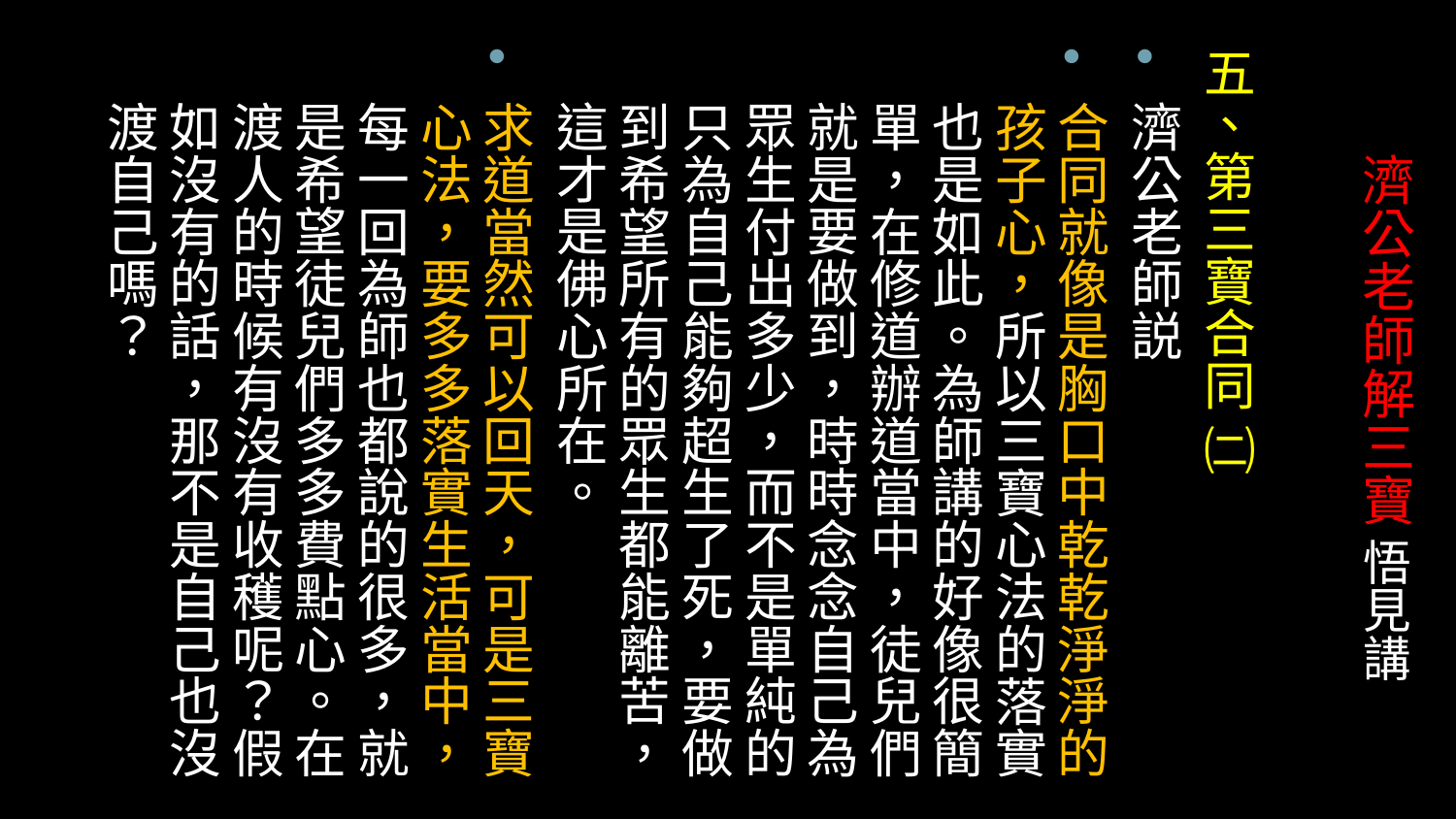

五、第三寶合同 ㈡
濟公老師説
合同就像是胸口中乾乾淨淨的孩子心，所以三寶心法的落實也是如此。為師講的好像很簡單，在修道辦道當中，徒兒們就是要做到，時時念念自己為眾生付出多少，而不是單純的只為自己能夠超生了死，要做到希望所有的眾生都能離苦，這才是佛心所在。
求道當然可以回天，可是三寶心法，要多多落實生活當中，每一回為師也都說的很多，就是希望徒兒們多多費點心。在渡人的時候有沒有收穫呢？假如沒有的話，那不是自己也沒渡自己嗎？

# 濟公老師解三寶 悟見講